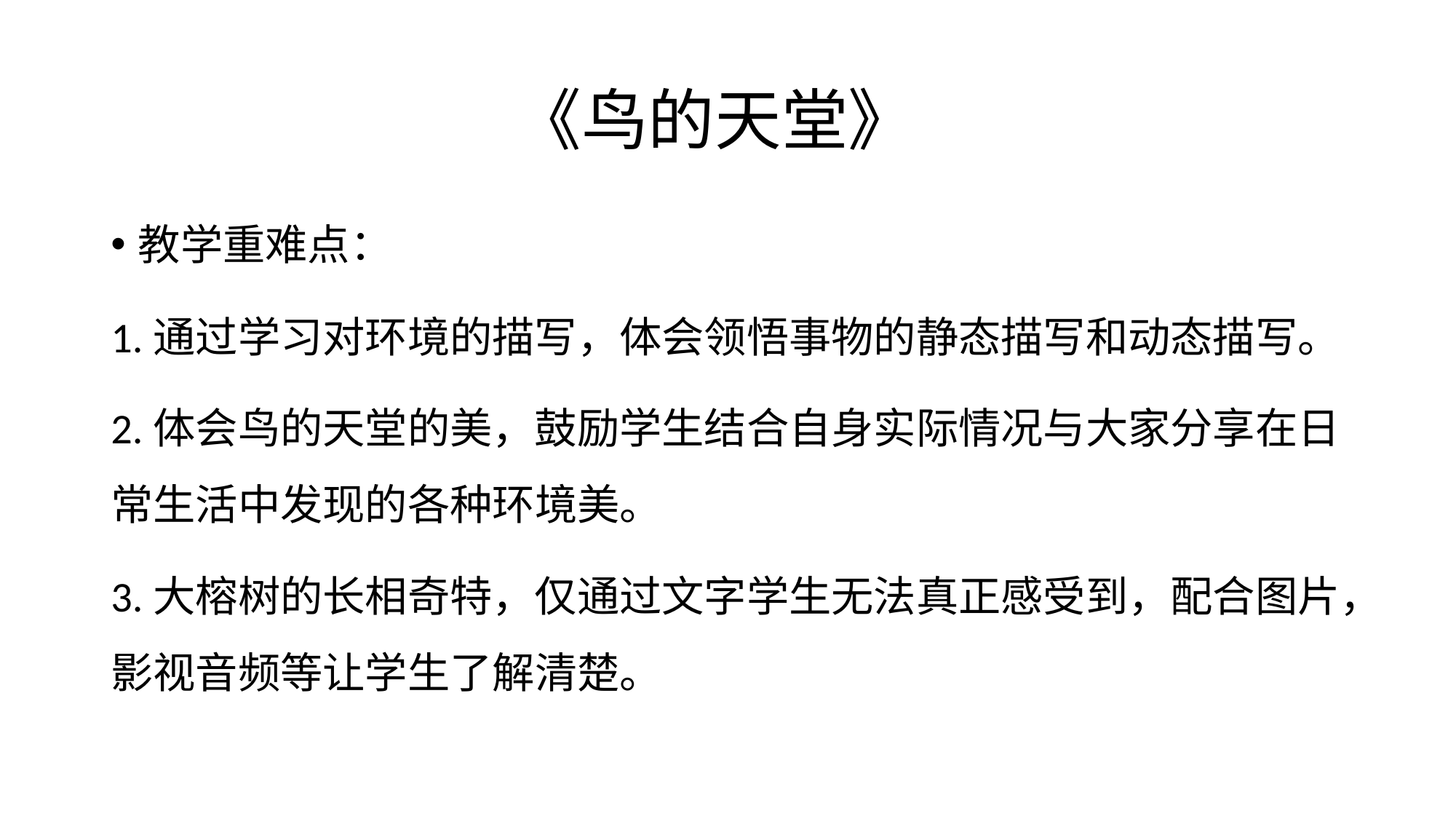

# 《鸟的天堂》
教学重难点：
1.通过学习对环境的描写，体会领悟事物的静态描写和动态描写。
2.体会鸟的天堂的美，鼓励学生结合自身实际情况与大家分享在日常生活中发现的各种环境美。
3.大榕树的长相奇特，仅通过文字学生无法真正感受到，配合图片，影视音频等让学生了解清楚。